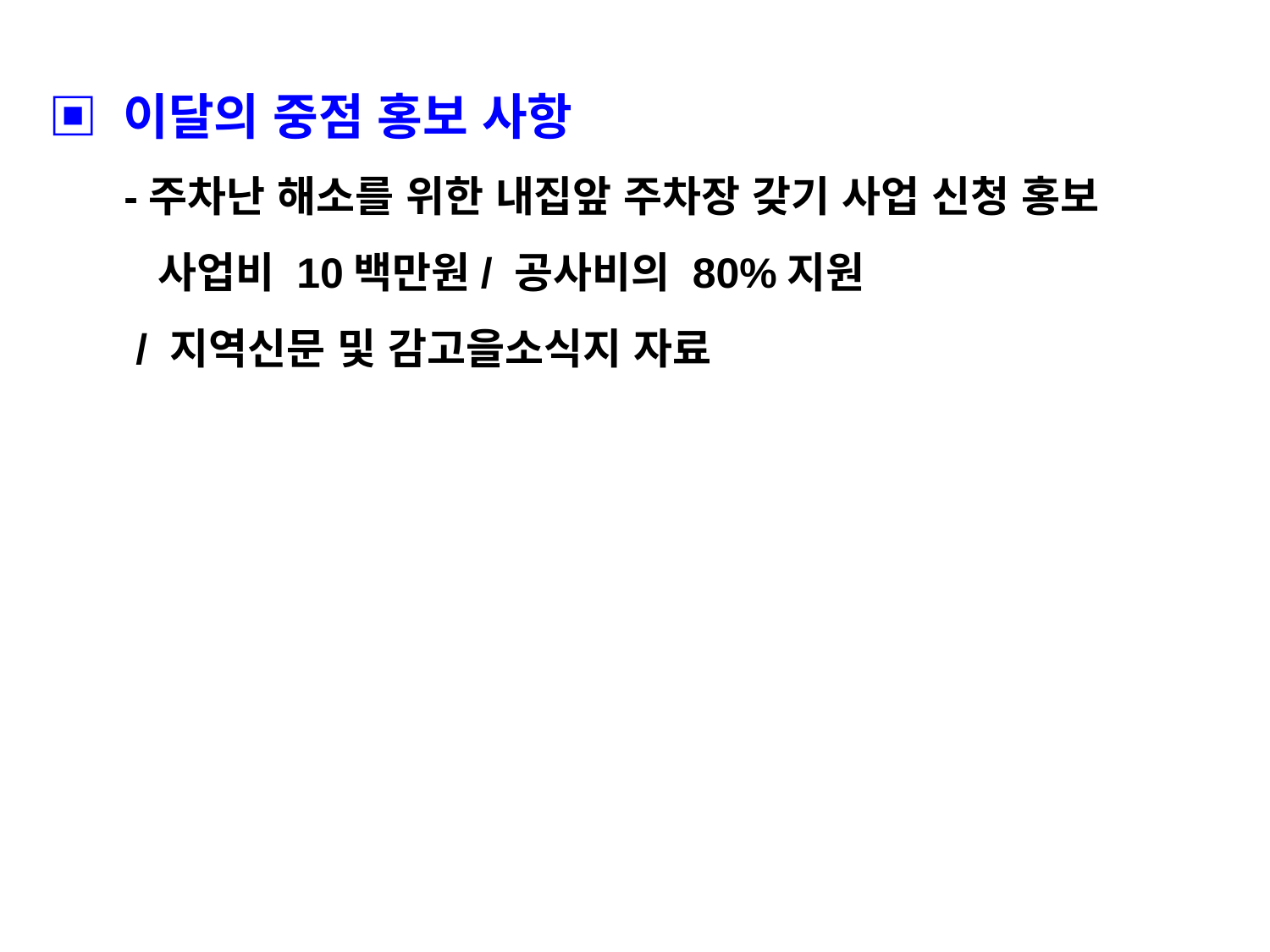

▣ 이달의 중점 홍보 사항
 -주차난 해소를 위한 내집앞 주차장 갖기 사업 신청 홍보
   사업비 10백만원/ 공사비의 80%지원
  / 지역신문 및 감고을소식지 자료